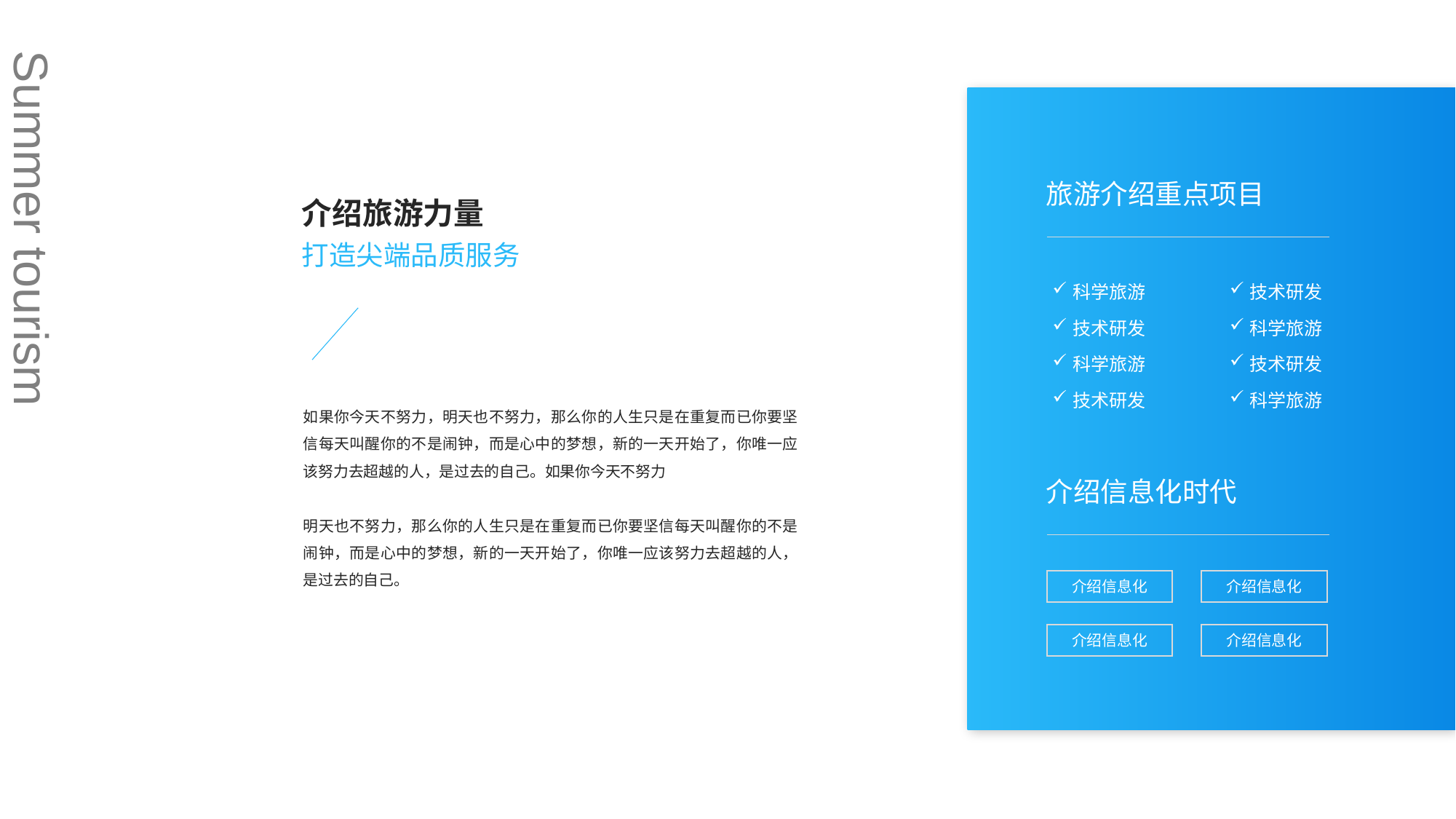

旅游介绍重点项目
科学旅游
技术研发
技术研发
科学旅游
科学旅游
技术研发
技术研发
科学旅游
介绍信息化时代
介绍信息化
介绍信息化
介绍信息化
介绍信息化
介绍旅游力量
打造尖端品质服务
Summer tourism
如果你今天不努力，明天也不努力，那么你的人生只是在重复而已你要坚信每天叫醒你的不是闹钟，而是心中的梦想，新的一天开始了，你唯一应该努力去超越的人，是过去的自己。如果你今天不努力

明天也不努力，那么你的人生只是在重复而已你要坚信每天叫醒你的不是闹钟，而是心中的梦想，新的一天开始了，你唯一应该努力去超越的人，是过去的自己。